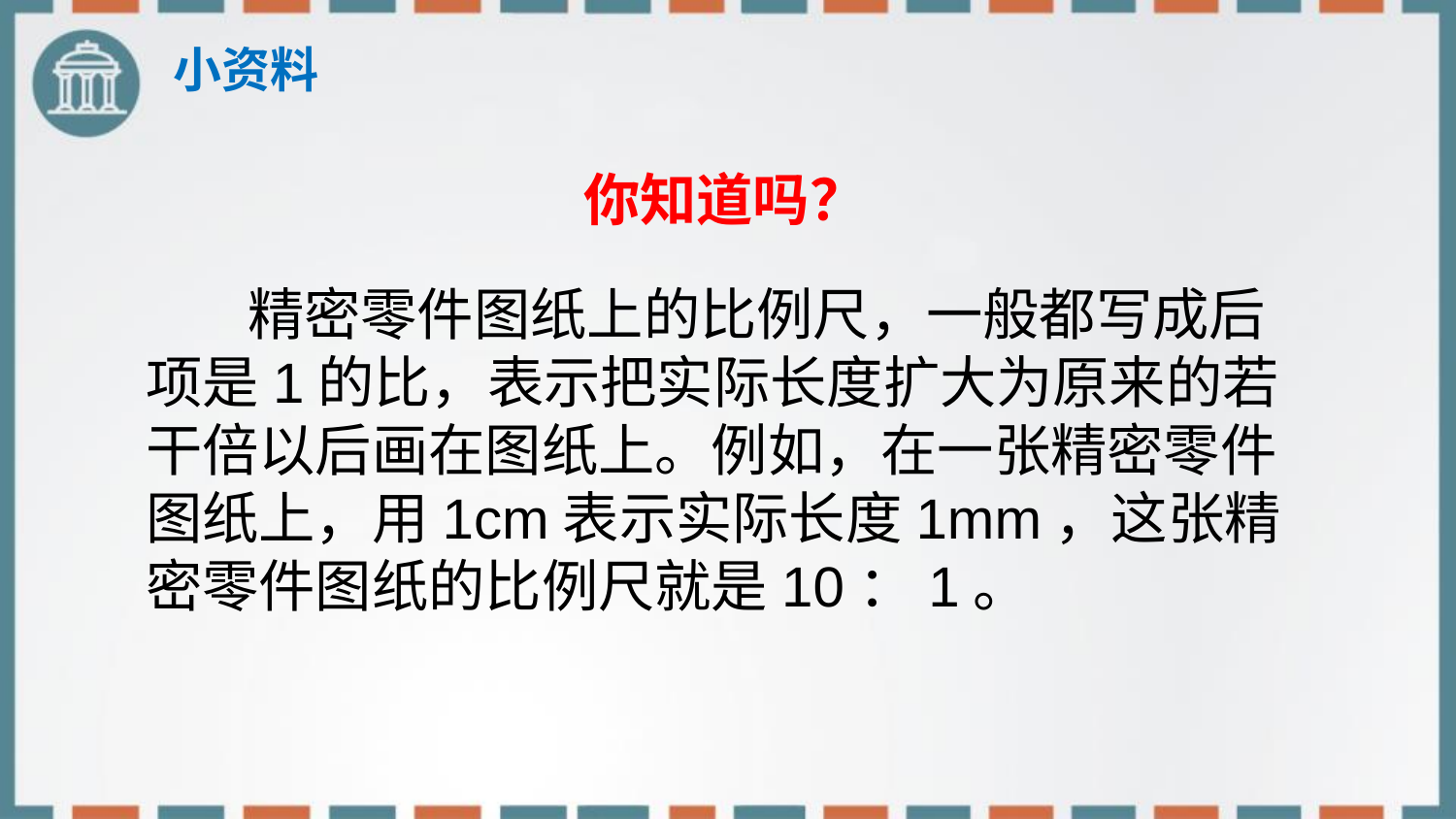

小资料
你知道吗？
       精密零件图纸上的比例尺，一般都写成后项是1的比，表示把实际长度扩大为原来的若干倍以后画在图纸上。例如，在一张精密零件图纸上，用1cm表示实际长度1mm，这张精密零件图纸的比例尺就是10：1。